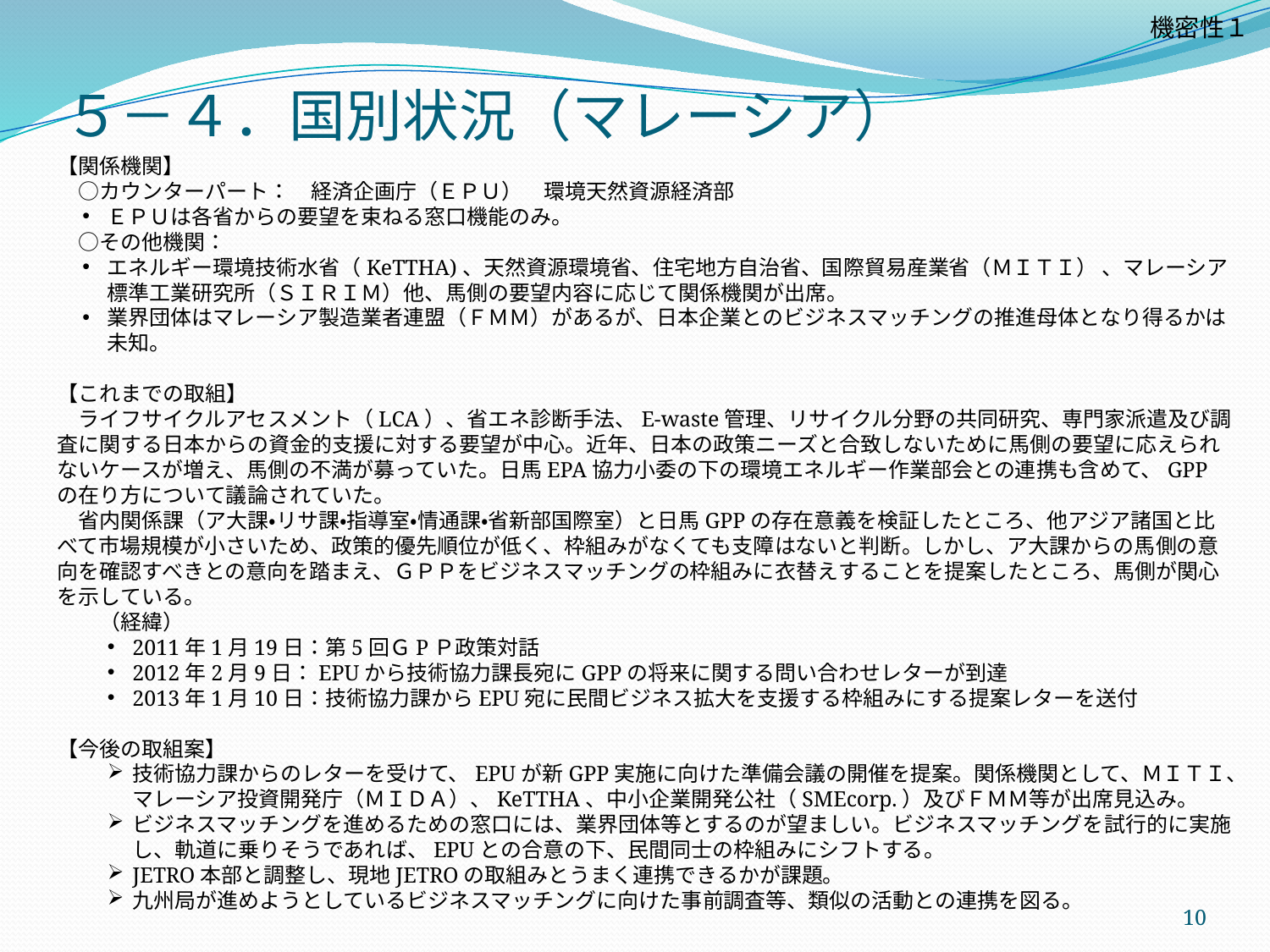

# ５－４．国別状況（マレーシア）
【関係機関】
　○カウンターパート：　経済企画庁（ＥＰＵ）　環境天然資源経済部
ＥＰＵは各省からの要望を束ねる窓口機能のみ。
　○その他機関：
エネルギー環境技術水省（KeTTHA)、天然資源環境省、住宅地方自治省、国際貿易産業省（ＭＩＴＩ） 、マレーシア標準工業研究所（ＳＩＲＩＭ）他、馬側の要望内容に応じて関係機関が出席。
業界団体はマレーシア製造業者連盟（ＦＭＭ）があるが、日本企業とのビジネスマッチングの推進母体となり得るかは未知。

【これまでの取組】
　ライフサイクルアセスメント（LCA）、省エネ診断手法、E-waste管理、リサイクル分野の共同研究、専門家派遣及び調査に関する日本からの資金的支援に対する要望が中心。近年、日本の政策ニーズと合致しないために馬側の要望に応えられないケースが増え、馬側の不満が募っていた。日馬EPA協力小委の下の環境エネルギー作業部会との連携も含めて、GPPの在り方について議論されていた。
　省内関係課（ア大課・リサ課・指導室・情通課・省新部国際室）と日馬GPPの存在意義を検証したところ、他アジア諸国と比べて市場規模が小さいため、政策的優先順位が低く、枠組みがなくても支障はないと判断。しかし、ア大課からの馬側の意向を確認すべきとの意向を踏まえ、ＧＰＰをビジネスマッチングの枠組みに衣替えすることを提案したところ、馬側が関心を示している。
　　（経緯）
2011年1月19日：第5回ＧPＰ政策対話
2012年2月9日：EPUから技術協力課長宛にGPPの将来に関する問い合わせレターが到達
2013年1月10日：技術協力課からEPU宛に民間ビジネス拡大を支援する枠組みにする提案レターを送付

【今後の取組案】
技術協力課からのレターを受けて、EPUが新GPP実施に向けた準備会議の開催を提案。関係機関として、ＭＩＴＩ、マレーシア投資開発庁（ＭＩＤＡ）、KeTTHA、中小企業開発公社（SMEcorp.）及びＦＭＭ等が出席見込み。
ビジネスマッチングを進めるための窓口には、業界団体等とするのが望ましい。ビジネスマッチングを試行的に実施し、軌道に乗りそうであれば、EPUとの合意の下、民間同士の枠組みにシフトする。
JETRO本部と調整し、現地JETROの取組みとうまく連携できるかが課題。
九州局が進めようとしているビジネスマッチングに向けた事前調査等、類似の活動との連携を図る。
10